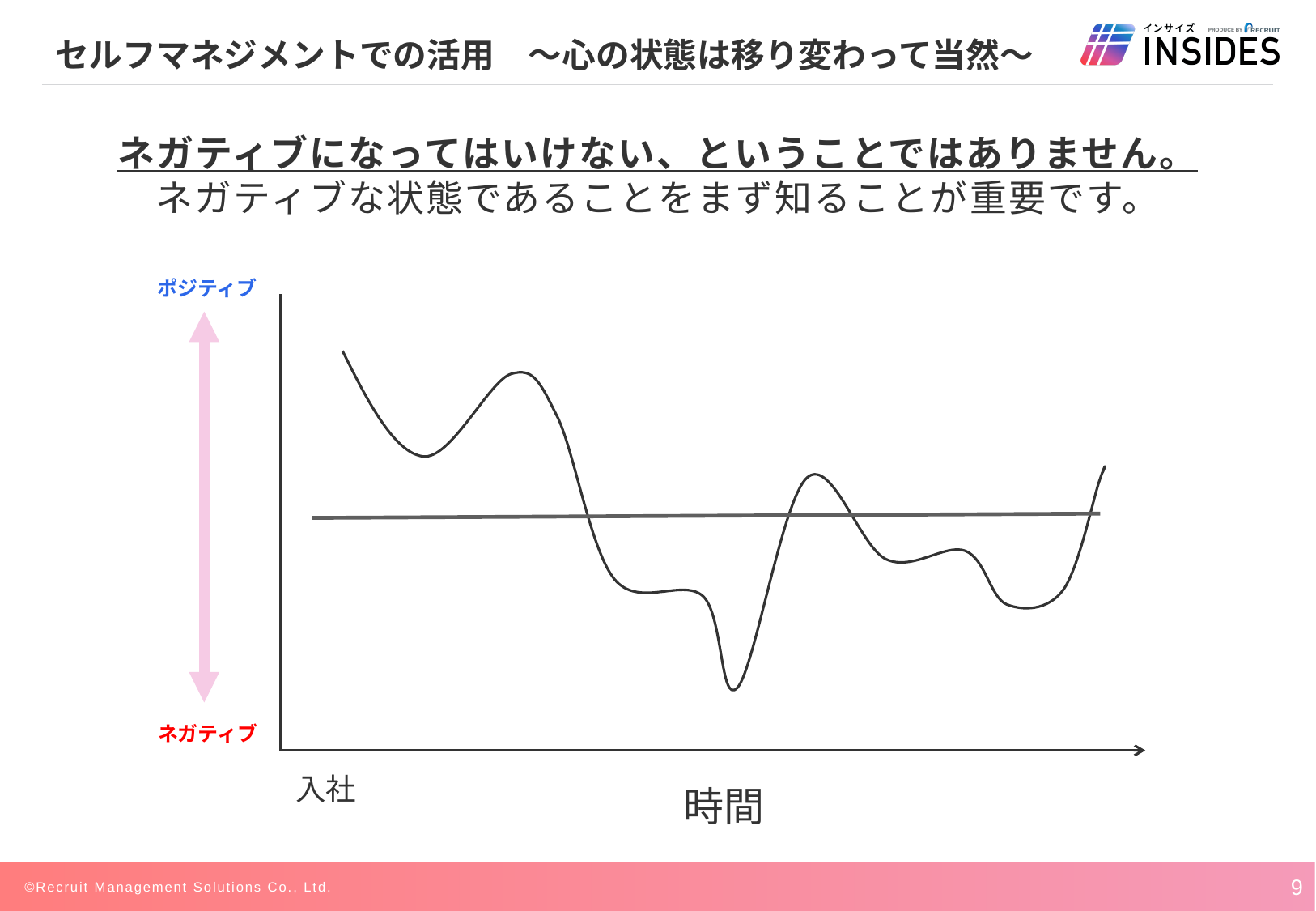

# セルフマネジメントでの活用　～心の状態は移り変わって当然～
ネガティブになってはいけない、ということではありません。
ネガティブな状態であることをまず知ることが重要です。
ポジティブ

ネガティブ
入社
時間